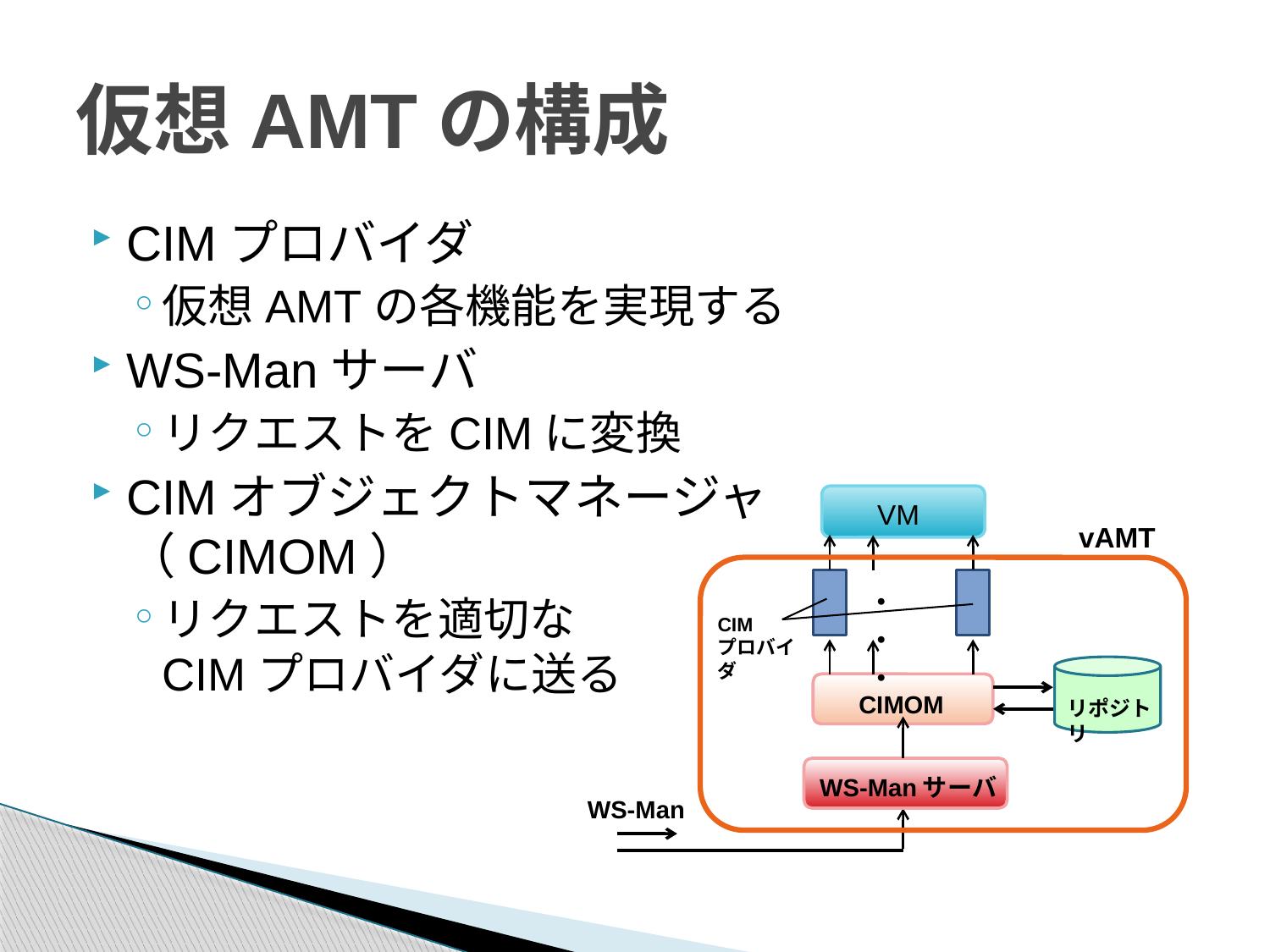

# 仮想AMTの構成
CIMプロバイダ
仮想AMTの各機能を実現する
WS-Manサーバ
リクエストをCIMに変換
CIMオブジェクトマネージャ
（CIMOM）
リクエストを適切な
CIMプロバイダに送る

VM
vAMT

・・・
CIM
プロバイダ

リポジトリ

CIMOM

WS-Manサーバ
WS-Man